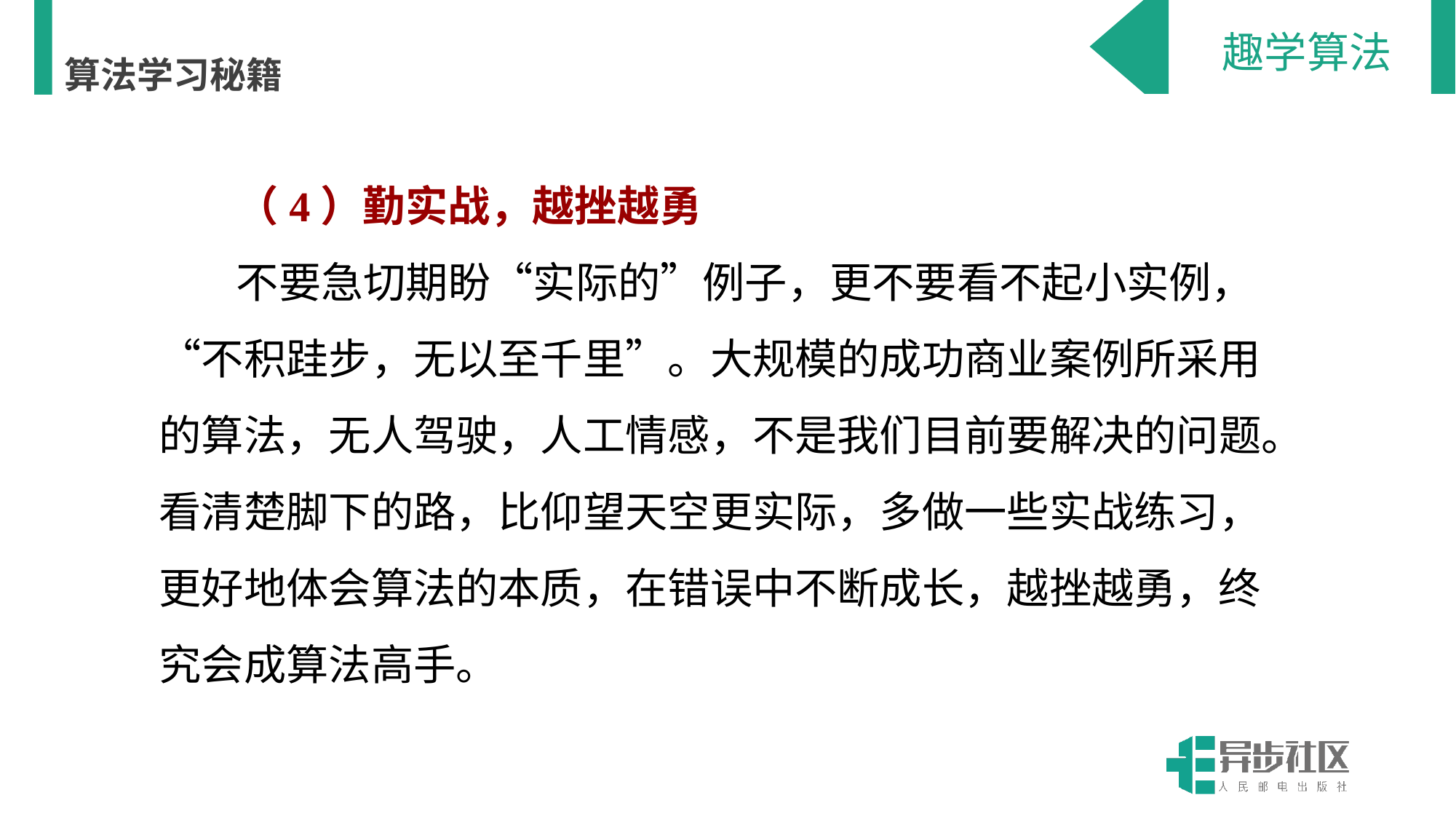

趣学算法

算法学习秘籍
（4）勤实战，越挫越勇
不要急切期盼“实际的”例子，更不要看不起小实例，“不积跬步，无以至千里”。大规模的成功商业案例所采用的算法，无人驾驶，人工情感，不是我们目前要解决的问题。看清楚脚下的路，比仰望天空更实际，多做一些实战练习，更好地体会算法的本质，在错误中不断成长，越挫越勇，终究会成算法高手。